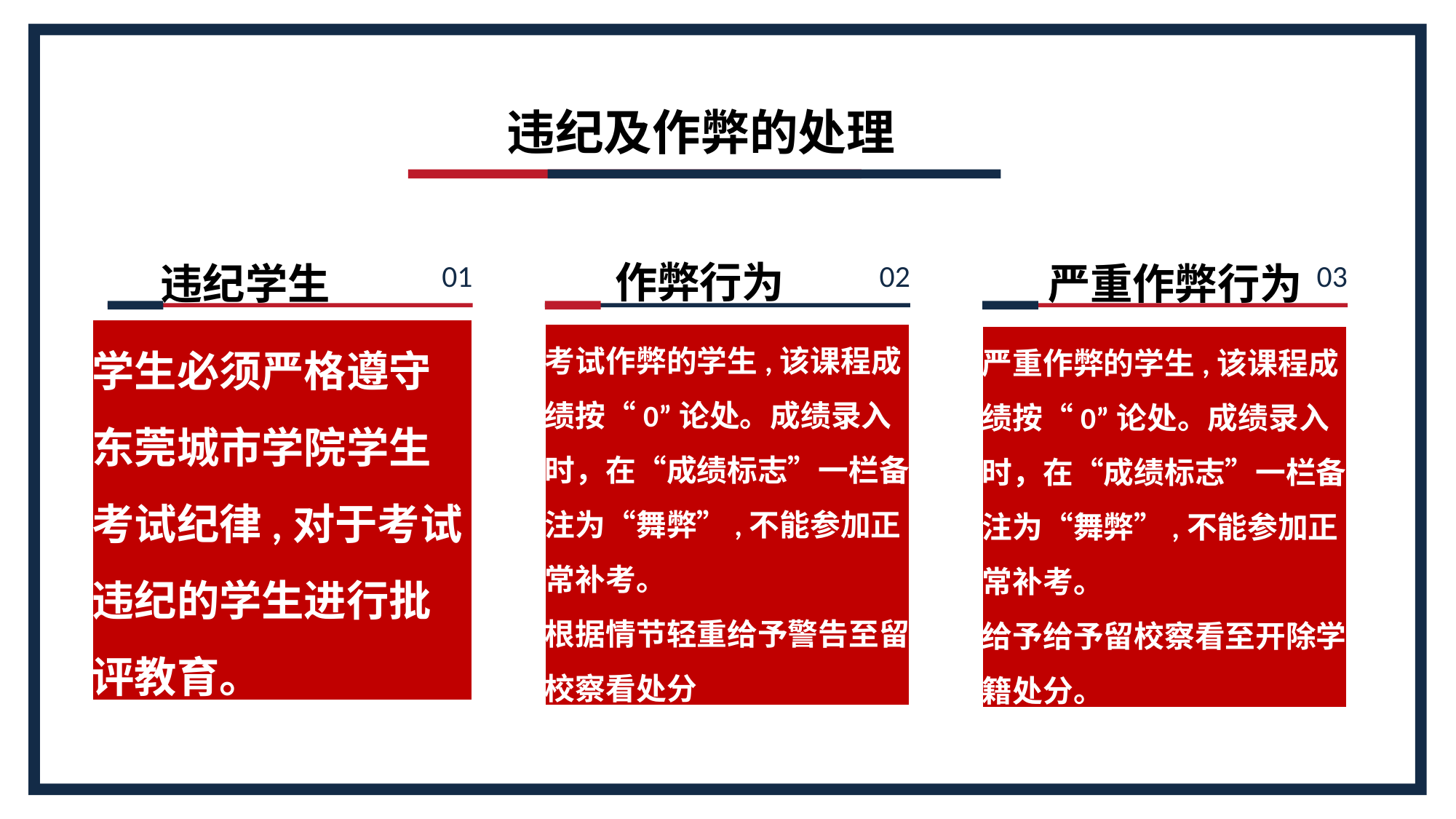

违纪及作弊的处理

作弊行为
01
02
03
违纪学生
严重作弊行为

学生必须严格遵守东莞城市学院学生考试纪律,对于考试违纪的学生进行批评教育。
考试作弊的学生,该课程成绩按“0”论处。成绩录入时，在“成绩标志”一栏备注为“舞弊”,不能参加正常补考。
根据情节轻重给予警告至留校察看处分
严重作弊的学生,该课程成绩按“0”论处。成绩录入时，在“成绩标志”一栏备注为“舞弊”,不能参加正常补考。
给予给予留校察看至开除学籍处分。